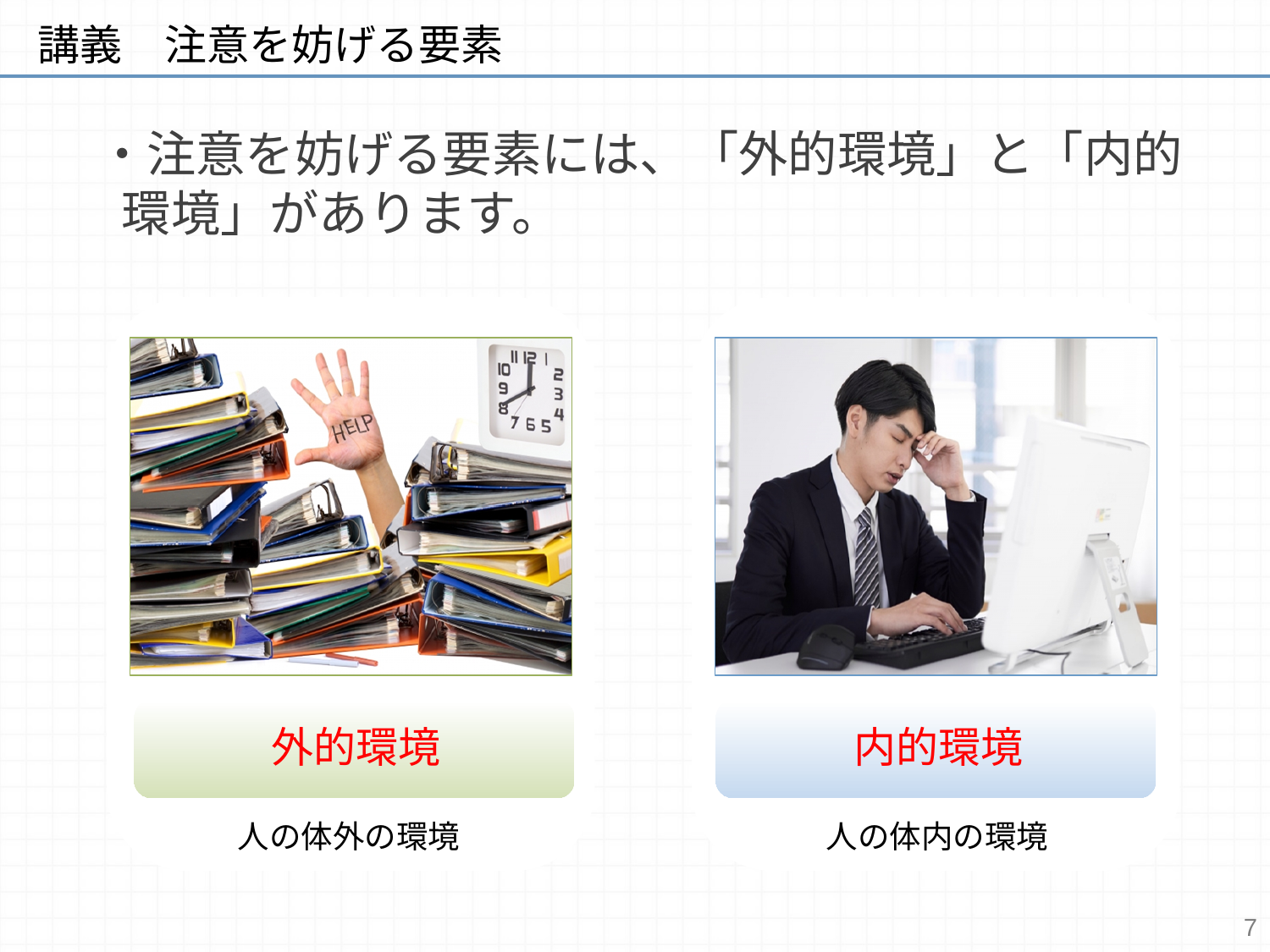

講義　注意を妨げる要素
・注意を妨げる要素には、「外的環境」と「内的環境」があります。
外的環境
人の体外の環境
内的環境
人の体内の環境
7